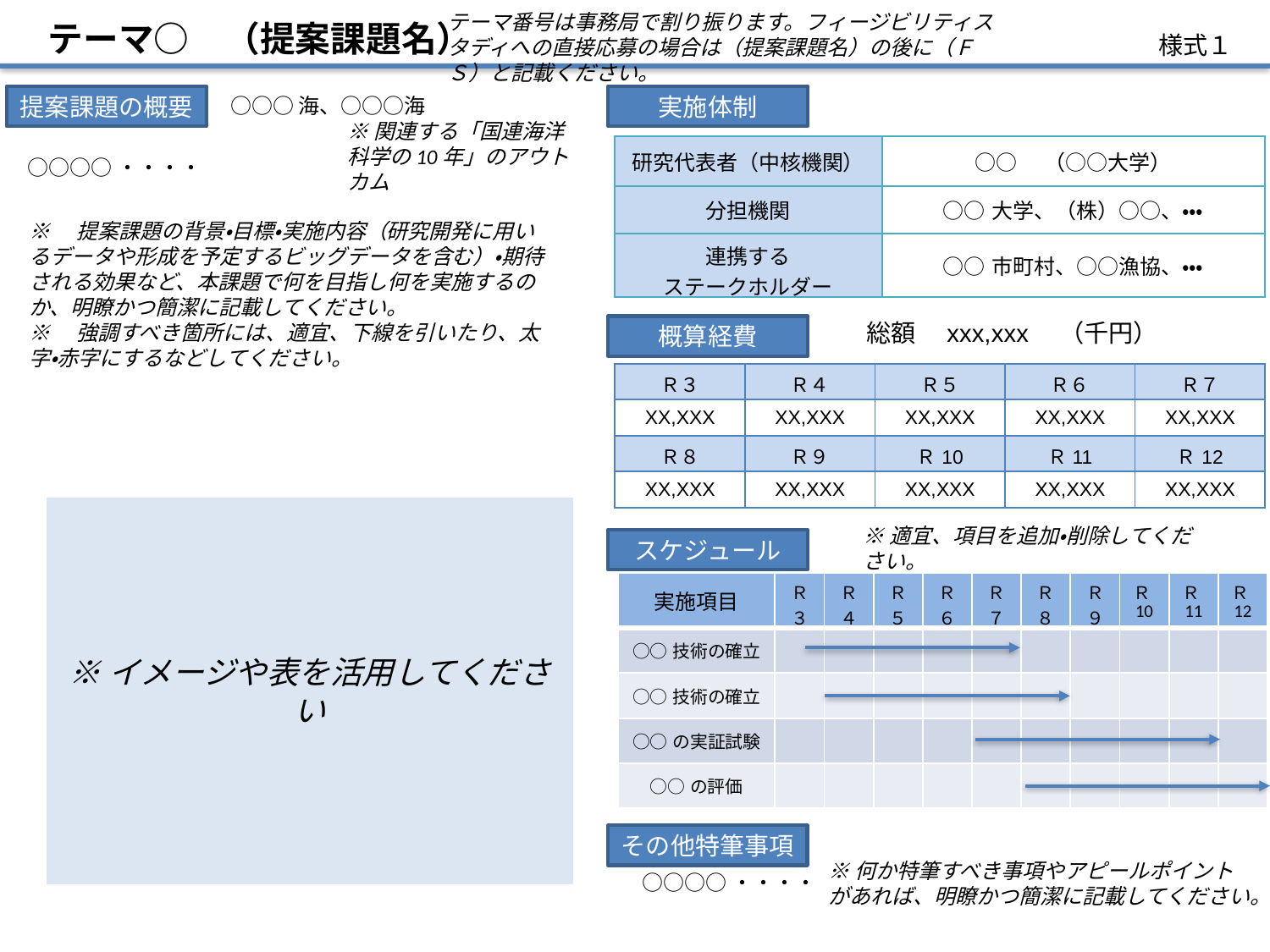

テーマ番号は事務局で割り振ります。フィージビリティスタディへの直接応募の場合は（提案課題名）の後に（ＦＳ）と記載ください。
　テーマ○　（提案課題名）
様式１
提案課題の概要
○○○海、○○○海
実施体制
※関連する「国連海洋科学の10年」のアウトカム
| 研究代表者（中核機関） | ○○　（○○大学） |
| --- | --- |
| 分担機関 | ○○大学、（株）○○、・・・ |
| 連携する ステークホルダー | ○○市町村、○○漁協、・・・ |
○○○○・・・・
※　提案課題の背景・目標・実施内容（研究開発に用いるデータや形成を予定するビッグデータを含む）・期待される効果など、本課題で何を目指し何を実施するのか、明瞭かつ簡潔に記載してください。
※　強調すべき箇所には、適宜、下線を引いたり、太字・赤字にするなどしてください。
総額　xxx,xxx　（千円）
概算経費
| Ｒ３ | Ｒ４ | Ｒ５ | Ｒ６ | Ｒ７ |
| --- | --- | --- | --- | --- |
| XX,XXX | XX,XXX | XX,XXX | XX,XXX | XX,XXX |
| Ｒ８ | Ｒ９ | Ｒ10 | Ｒ11 | Ｒ12 |
| XX,XXX | XX,XXX | XX,XXX | XX,XXX | XX,XXX |
※イメージや表を活用してください
※適宜、項目を追加・削除してください。
スケジュール
| 実施項目 | Ｒ３ | Ｒ４ | Ｒ５ | Ｒ６ | Ｒ７ | Ｒ８ | Ｒ９ | Ｒ10 | Ｒ11 | Ｒ12 |
| --- | --- | --- | --- | --- | --- | --- | --- | --- | --- | --- |
| ○○技術の確立 |  |  |  |  |  |  |  |  |  |  |
| ○○技術の確立 |  |  |  |  |  |  |  |  |  |  |
| ○○の実証試験 |  |  |  |  |  |  |  |  |  |  |
| ○○の評価 |  |  |  |  |  |  |  |  |  |  |
その他特筆事項
※何か特筆すべき事項やアピールポイントがあれば、明瞭かつ簡潔に記載してください。
○○○○・・・・